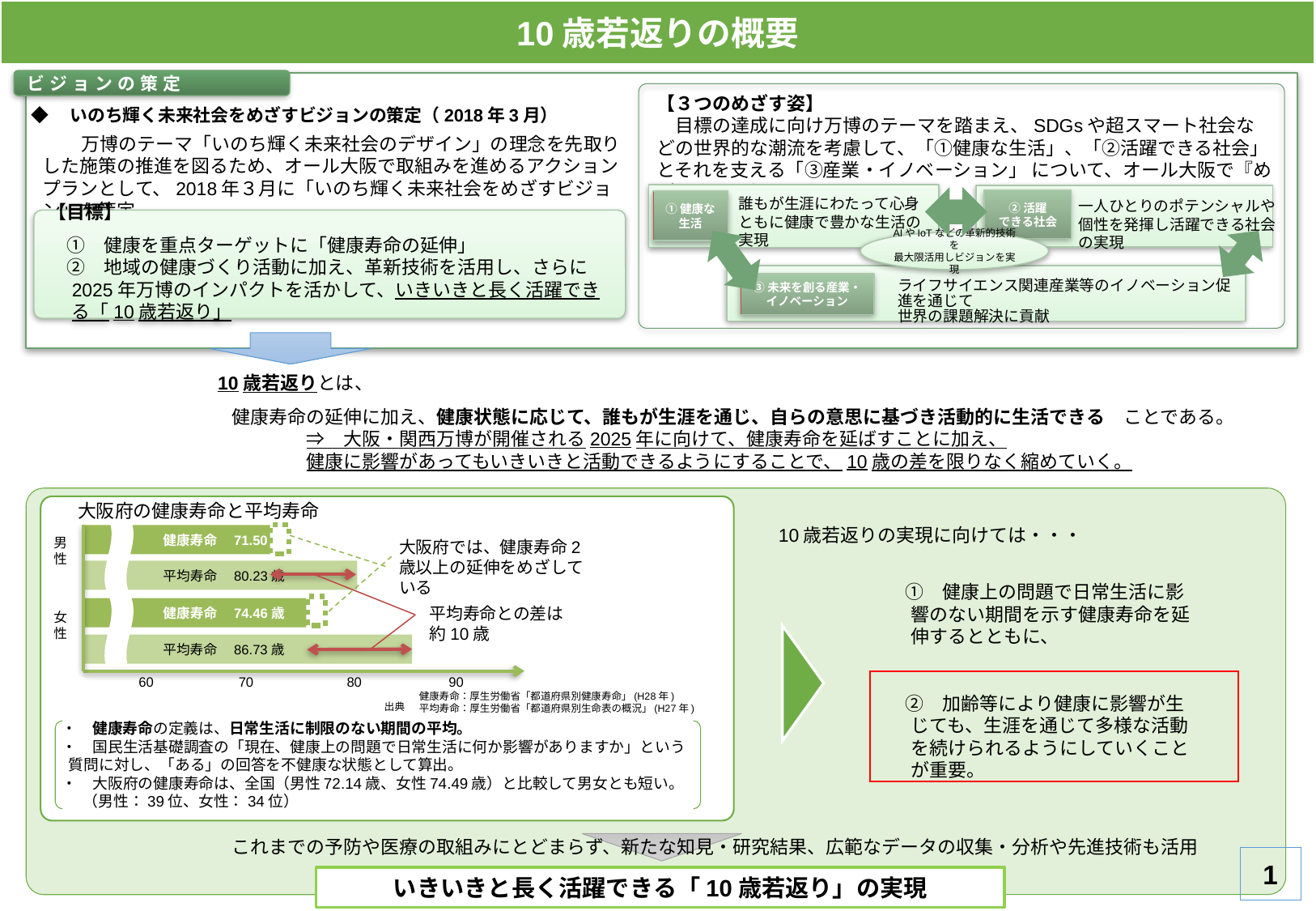

10歳若返りの概要
ビジョンの策定

【３つのめざす姿】
　目標の達成に向け万博のテーマを踏まえ、SDGsや超スマート社会などの世界的な潮流を考慮して、「①健康な生活」、「②活躍できる社会」とそれを支える「③産業・イノベーション」 について、オール大阪で『めざす姿』を掲げている。
◆　いのち輝く未来社会をめざすビジョンの策定（2018年3月）

　　　万博のテーマ「いのち輝く未来社会のデザイン」の理念を先取りした施策の推進を図るため、オール大阪で取組みを進めるアクションプランとして、2018年３月に「いのち輝く未来社会をめざすビジョン」を策定。

誰もが生涯にわたって心身ともに健康で豊かな生活の実現
②活躍
できる社会
一人ひとりのポテンシャルや個性を発揮し活躍できる社会の実現
①健康な生活

AIやIoTなどの革新的技術を
最大限活用しビジョンを実現

ライフサイエンス関連産業等のイノベーション促進を通じて
世界の課題解決に貢献
③未来を創る産業・
イノベーション
【目標】
　①　健康を重点ターゲットに「健康寿命の延伸」
　②　地域の健康づくり活動に加え、革新技術を活用し、さらに2025年万博のインパクトを活かして、いきいきと長く活躍できる「10歳若返り」

　10歳若返りとは、
健康寿命の延伸に加え、健康状態に応じて、誰もが生涯を通じ、自らの意思に基づき活動的に生活できる　ことである。
　　　　　　⇒　大阪・関西万博が開催される2025年に向けて、健康寿命を延ばすことに加え、
　　　　　　健康に影響があってもいきいきと活動できるようにすることで、10歳の差を限りなく縮めていく。

大阪府の健康寿命と平均寿命

　　　　　健康寿命　71.50歳

男性
大阪府では、健康寿命2歳以上の延伸をめざしている
　　　　　平均寿命　80.23歳

平均寿命との差は
約10歳
　　　　　健康寿命　74.46歳
女性
　　　　　平均寿命　86.73歳
60
70
80
90
健康寿命：厚生労働省「都道府県別健康寿命」(H28年)
平均寿命：厚生労働省「都道府県別生命表の概況」(H27年)
出典
・　健康寿命の定義は、日常生活に制限のない期間の平均。
・　国民生活基礎調査の「現在、健康上の問題で日常生活に何か影響がありますか」という質問に対し、「ある」の回答を不健康な状態として算出。
・　大阪府の健康寿命は、全国（男性72.14歳、女性74.49歳）と比較して男女とも短い。　（男性：39位、女性：34位）
10歳若返りの実現に向けては・・・
　①　健康上の問題で日常生活に影響のない期間を示す健康寿命を延伸するとともに、

　②　加齢等により健康に影響が生じても、生涯を通じて多様な活動を続けられるようにしていくことが重要。

これまでの予防や医療の取組みにとどまらず、新たな知見・研究結果、広範なデータの収集・分析や先進技術も活用

1
いきいきと長く活躍できる「10歳若返り」の実現